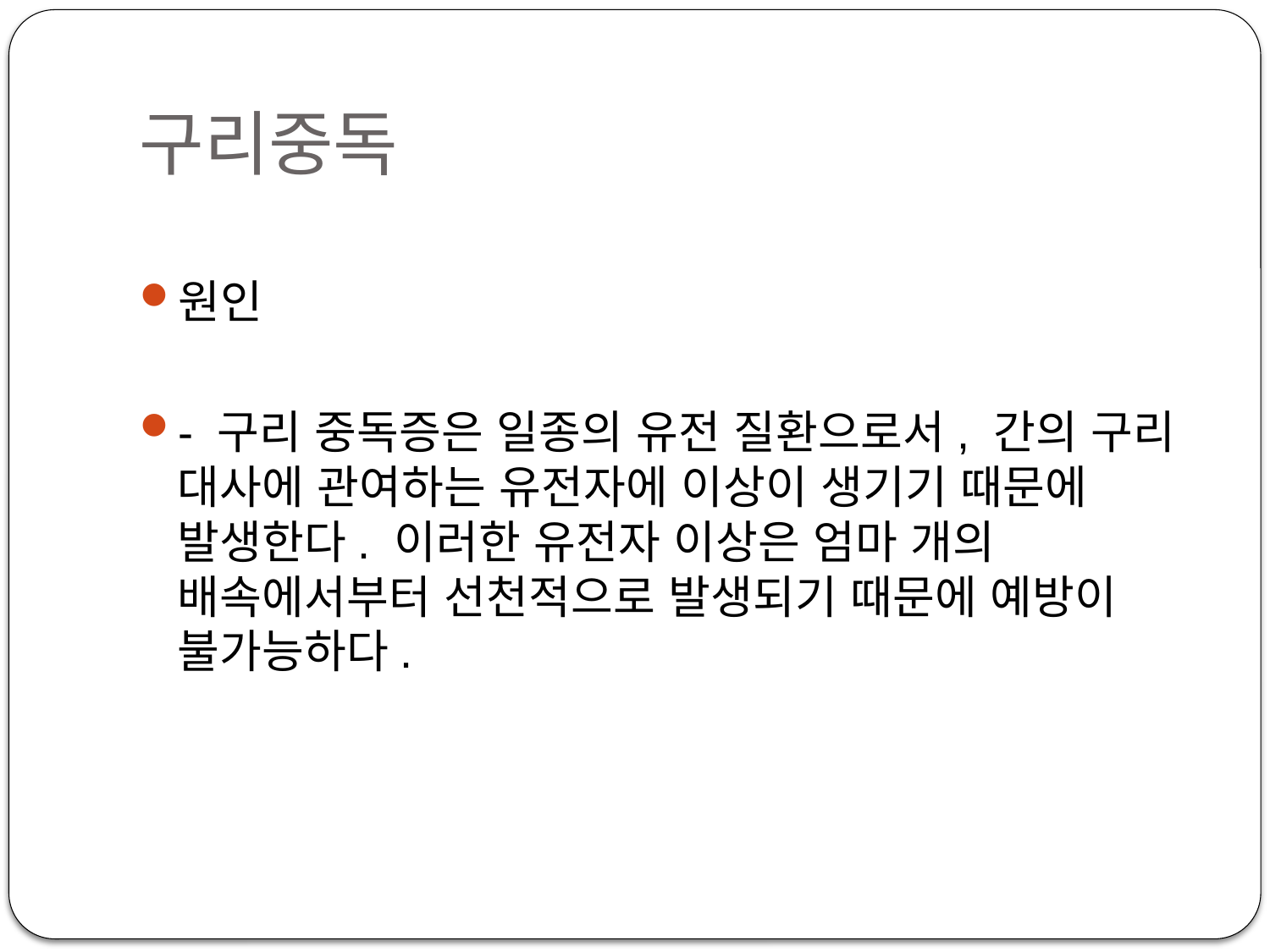

# 구리중독

원인

- 구리 중독증은 일종의 유전 질환으로서, 간의 구리 대사에 관여하는 유전자에 이상이 생기기 때문에 발생한다. 이러한 유전자 이상은 엄마 개의 배속에서부터 선천적으로 발생되기 때문에 예방이 불가능하다.